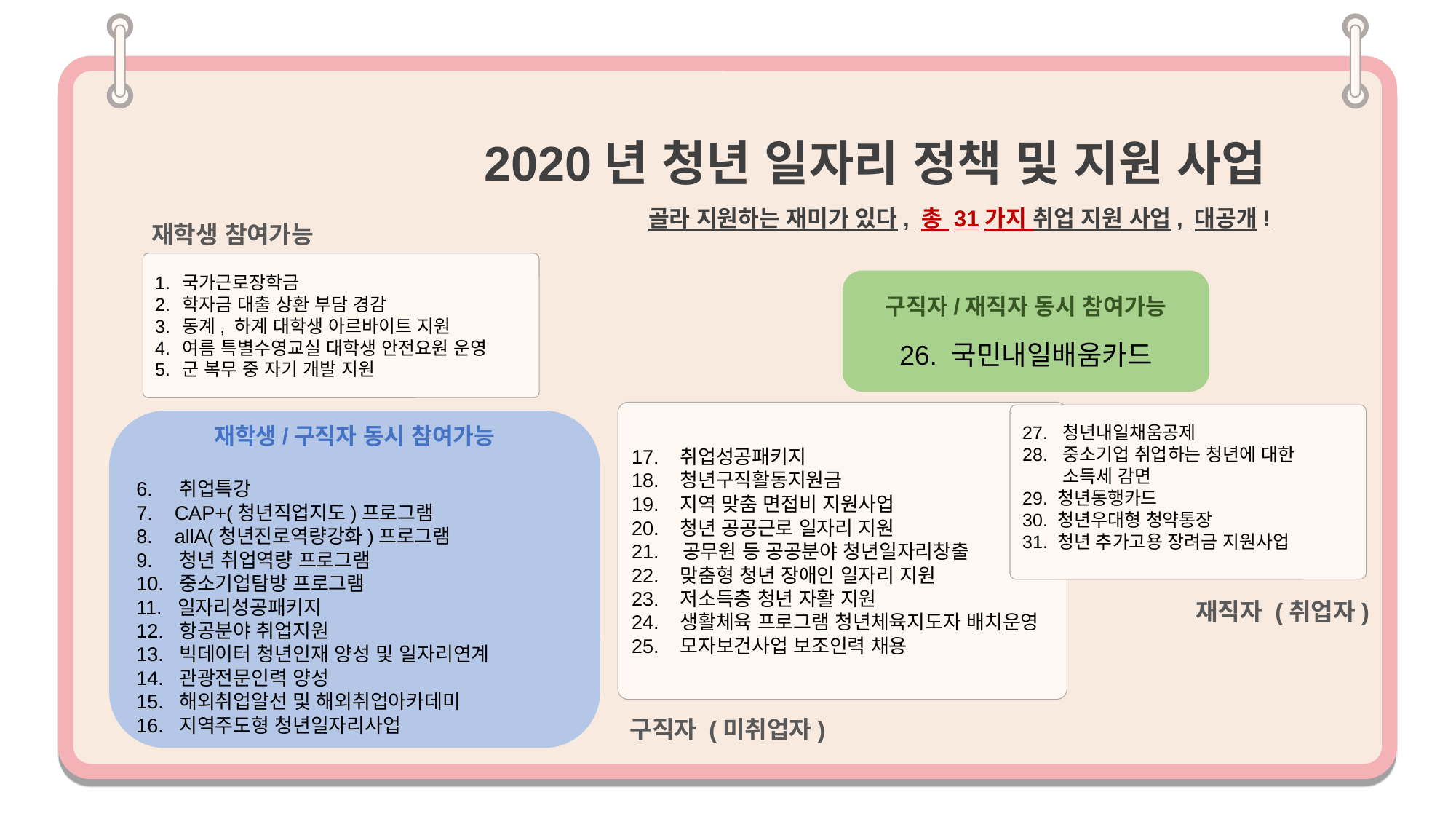

2020년 청년 일자리 정책 및 지원 사업
                                                                        골라 지원하는 재미가 있다, 총 31가지 취업 지원 사업, 대공개!

재학생 참여가능

국가근로장학금
학자금 대출 상환 부담 경감
동계, 하계 대학생 아르바이트 지원
여름 특별수영교실 대학생 안전요원 운영
군 복무 중 자기 개발 지원

17.   취업성공패키지
18.   청년구직활동지원금
19.   지역 맞춤 면접비 지원사업
20.   청년 공공근로 일자리 지원
 공무원 등 공공분야 청년일자리창출
22.   맞춤형 청년 장애인 일자리 지원
23.   저소득층 청년 자활 지원
24.   생활체육 프로그램 청년체육지도자 배치운영
25.   모자보건사업 보조인력 채용

27.  청년내일채움공제
28.  중소기업 취업하는 청년에 대한
       소득세 감면
29. 청년동행카드
30. 청년우대형 청약통장
31. 청년 추가고용 장려금 지원사업

재직자 (취업자)
구직자 (미취업자)
구직자/재직자 동시 참여가능

26. 국민내일배움카드

재학생/구직자 동시 참여가능

6.    취업특강
7.    CAP+(청년직업지도)프로그램
8.    allA(청년진로역량강화)프로그램
9.    청년 취업역량 프로그램
10.  중소기업탐방 프로그램
11.  일자리성공패키지
12.  항공분야 취업지원
13.  빅데이터 청년인재 양성 및 일자리연계
14.  관광전문인력 양성
15.  해외취업알선 및 해외취업아카데미
16.  지역주도형 청년일자리사업